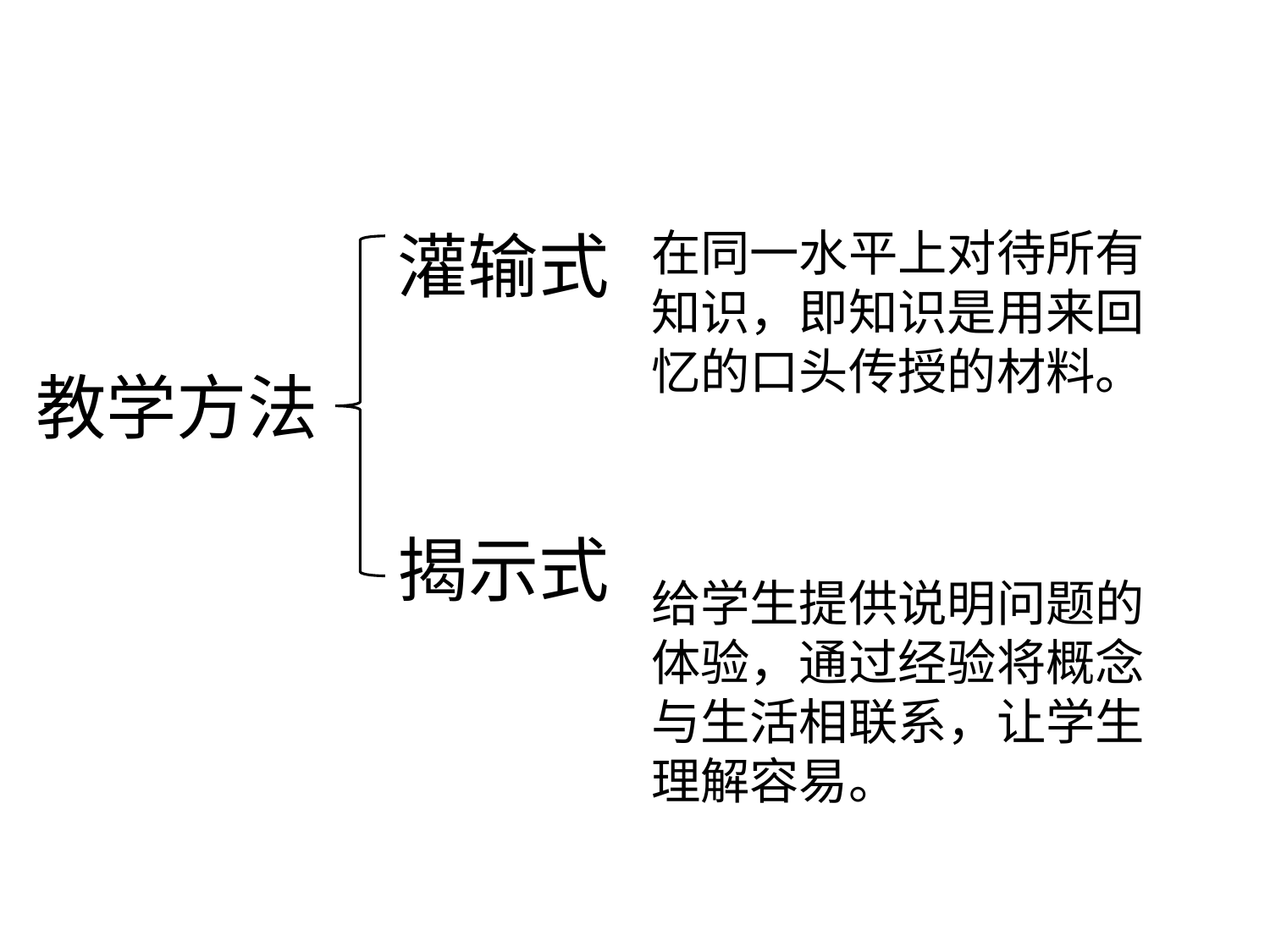

灌输式
在同一水平上对待所有知识，即知识是用来回忆的口头传授的材料。

教学方法
揭示式
给学生提供说明问题的体验，通过经验将概念与生活相联系，让学生理解容易。